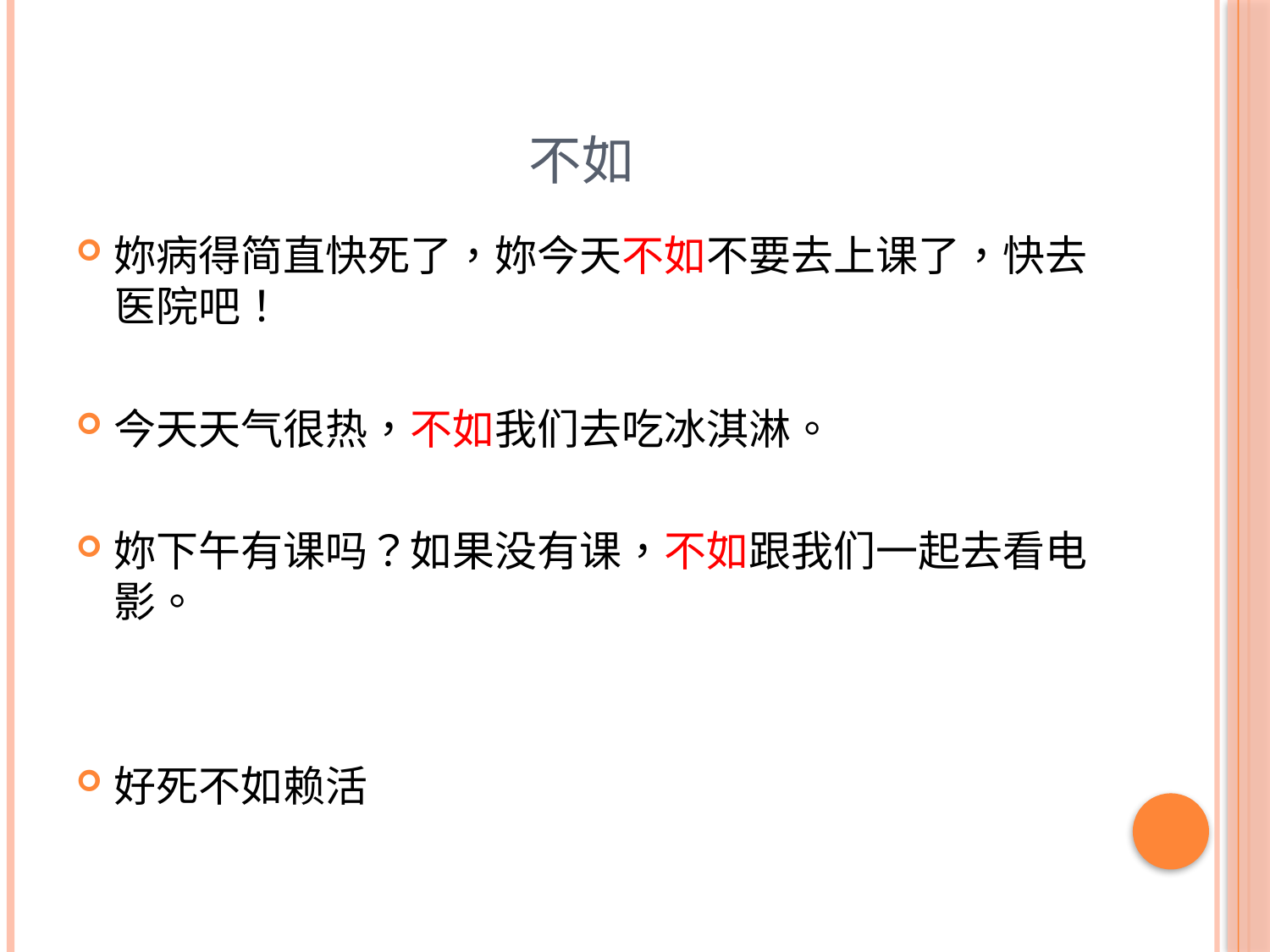

# 不如
妳病得简直快死了，妳今天不如不要去上课了，快去医院吧！

今天天气很热，不如我们去吃冰淇淋。

妳下午有课吗？如果没有课，不如跟我们一起去看电影。

好死不如赖活